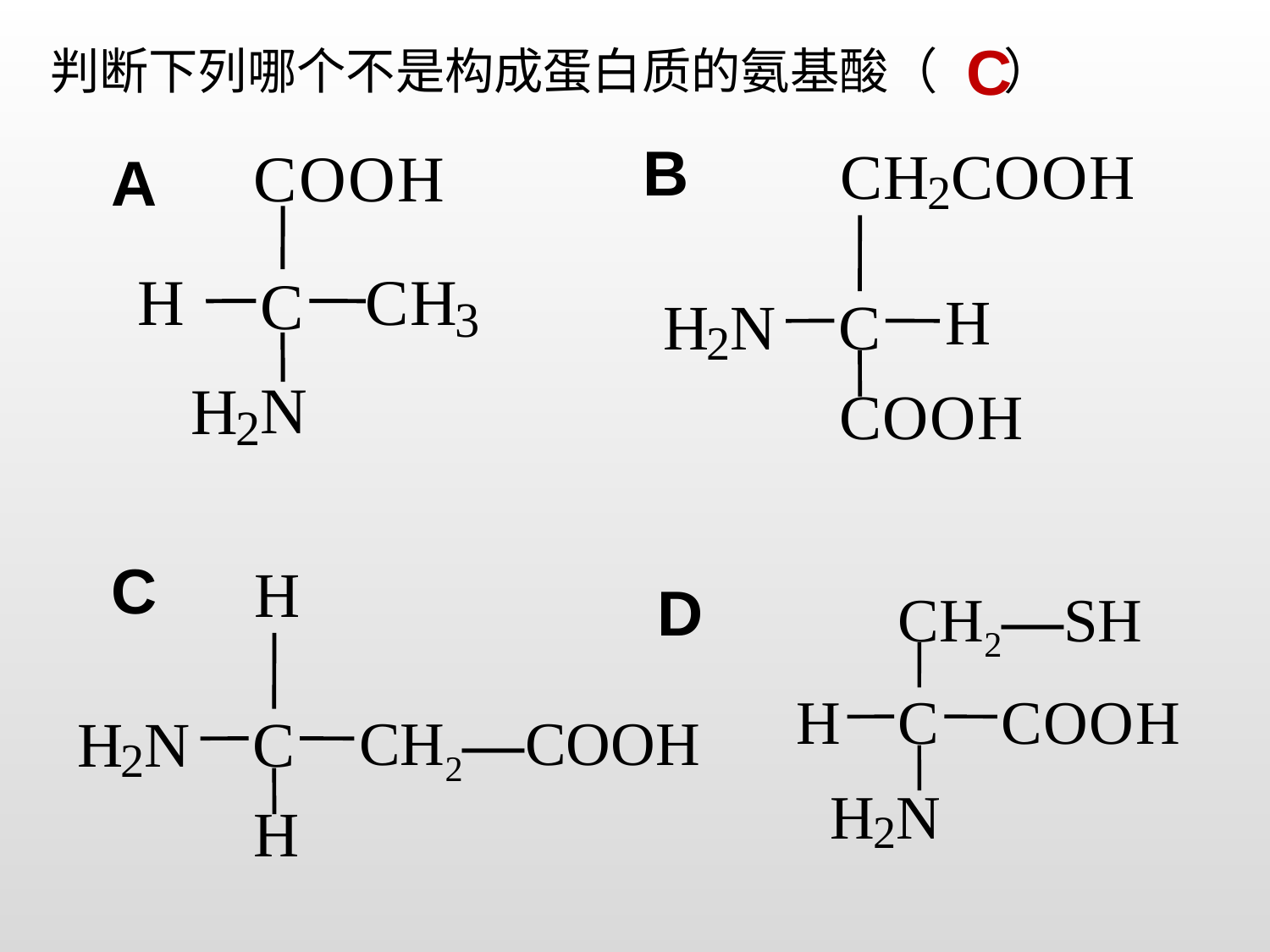

C
判断下列哪个不是构成蛋白质的氨基酸（      ）
B
A
   C
H
C
O
O
H
2

H
H
N
C
2

C
O
O
H
C
O
O
H

H
C
H
C
3

N
H
2
C
   H

H
N
C
2

H
CH2—COOH
D
CH2—SH

H
C
C
O
O
H

H
N
2